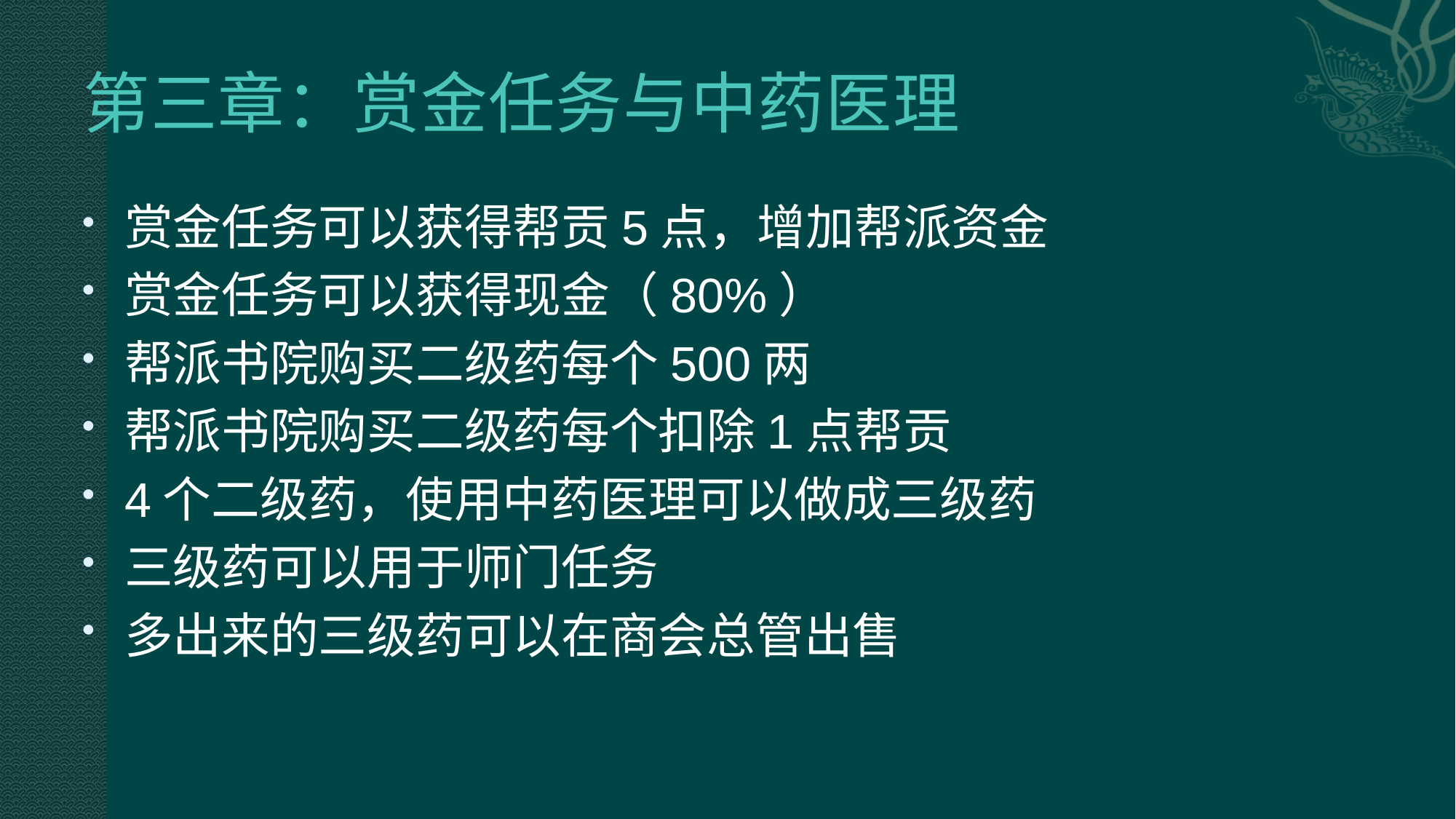

# 第三章：赏金任务与中药医理
赏金任务可以获得帮贡5点，增加帮派资金
赏金任务可以获得现金（80%）
帮派书院购买二级药每个500两
帮派书院购买二级药每个扣除1点帮贡
4个二级药，使用中药医理可以做成三级药
三级药可以用于师门任务
多出来的三级药可以在商会总管出售